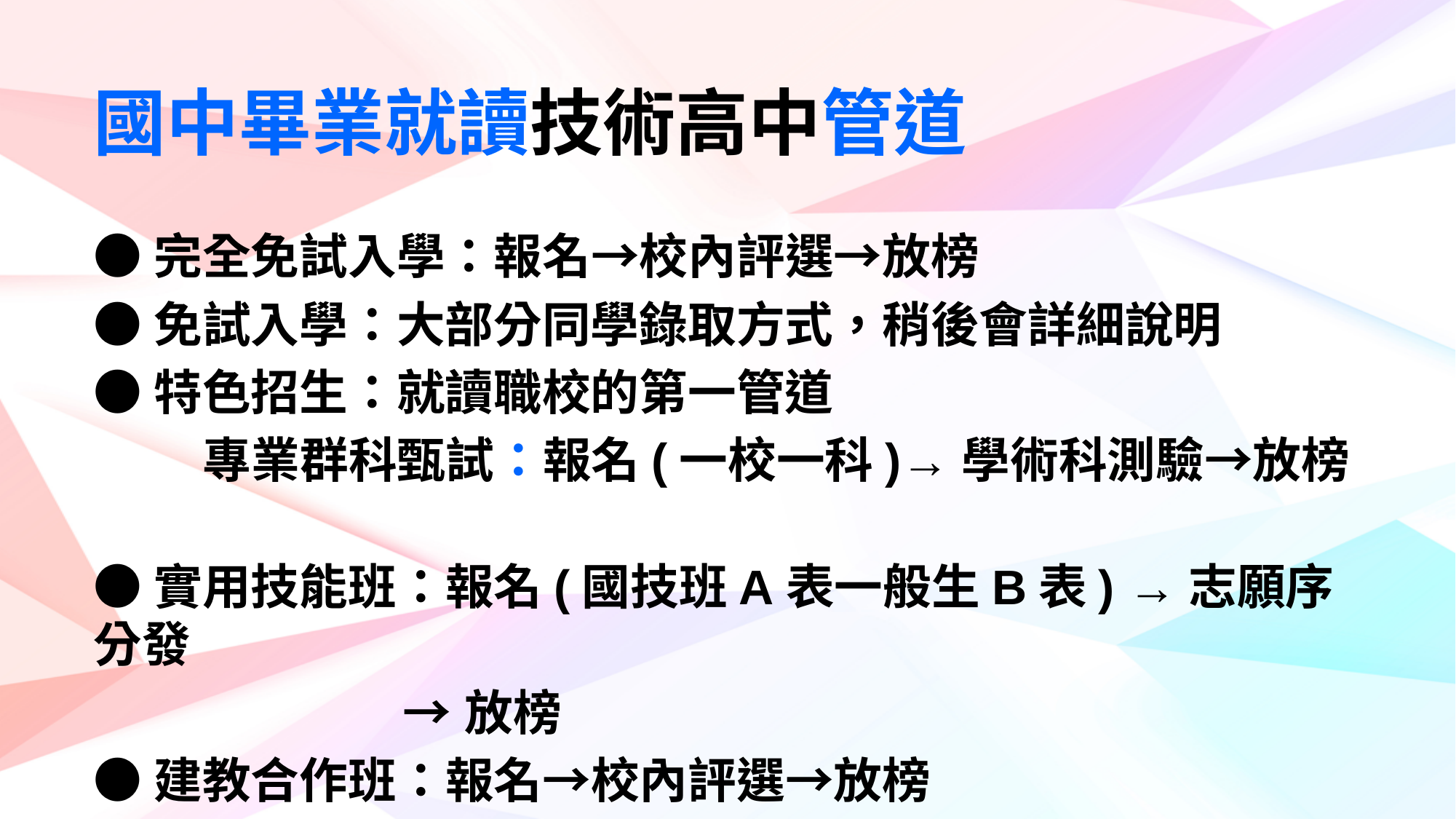

國中畢業就讀技術高中管道
●完全免試入學：報名→校內評選→放榜
●免試入學：大部分同學錄取方式，稍後會詳細說明
●特色招生：就讀職校的第一管道
	專業群科甄試：報名(一校一科)→學術科測驗→放榜
●實用技能班：報名(國技班A表一般生B表) →志願序分發
                            →放榜
●建教合作班：報名→校內評選→放榜
●技優甄審：報名→校內評選→放榜